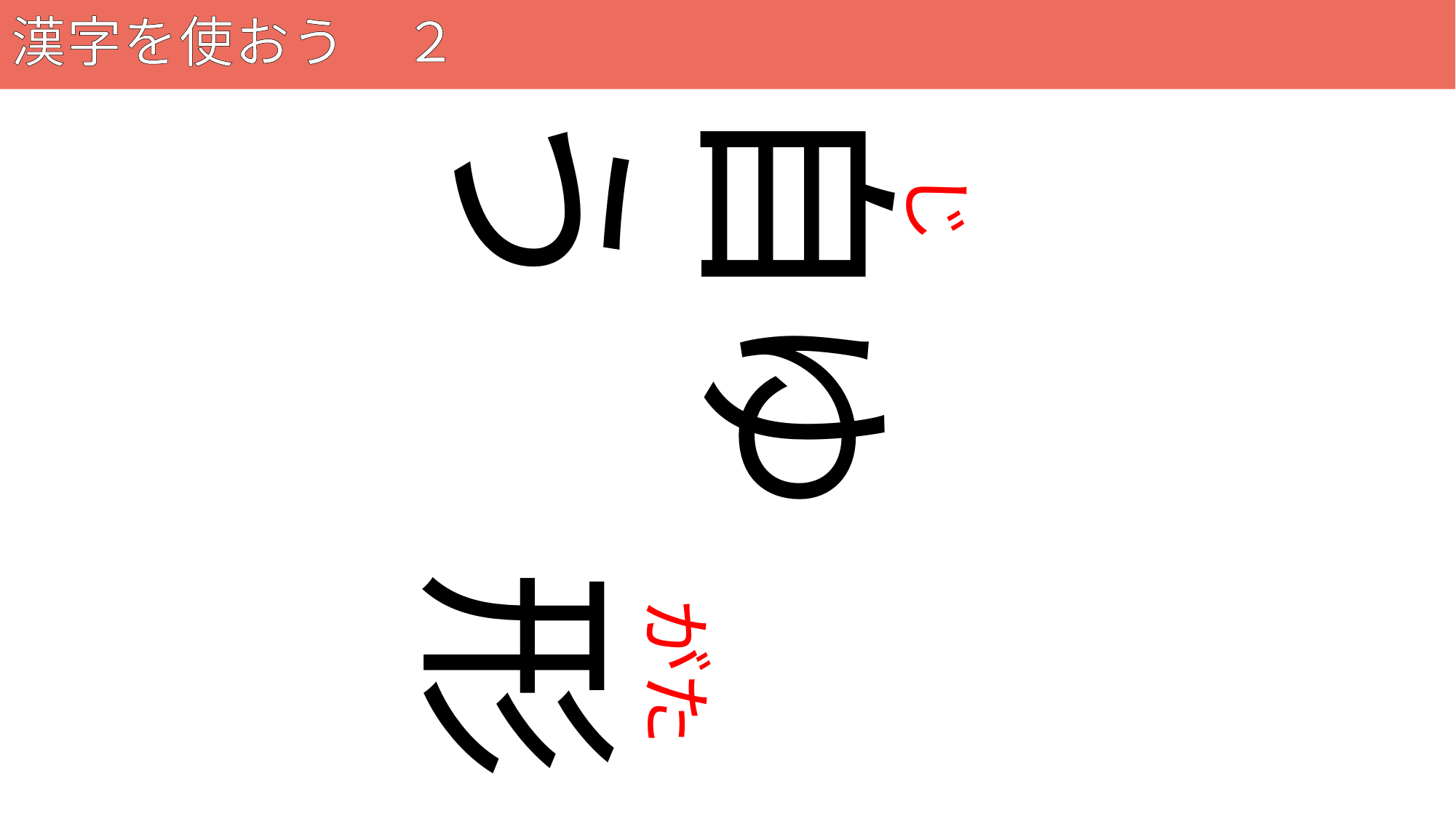

# 漢字を使おう　２
51
自ゆう
じ
形
がた